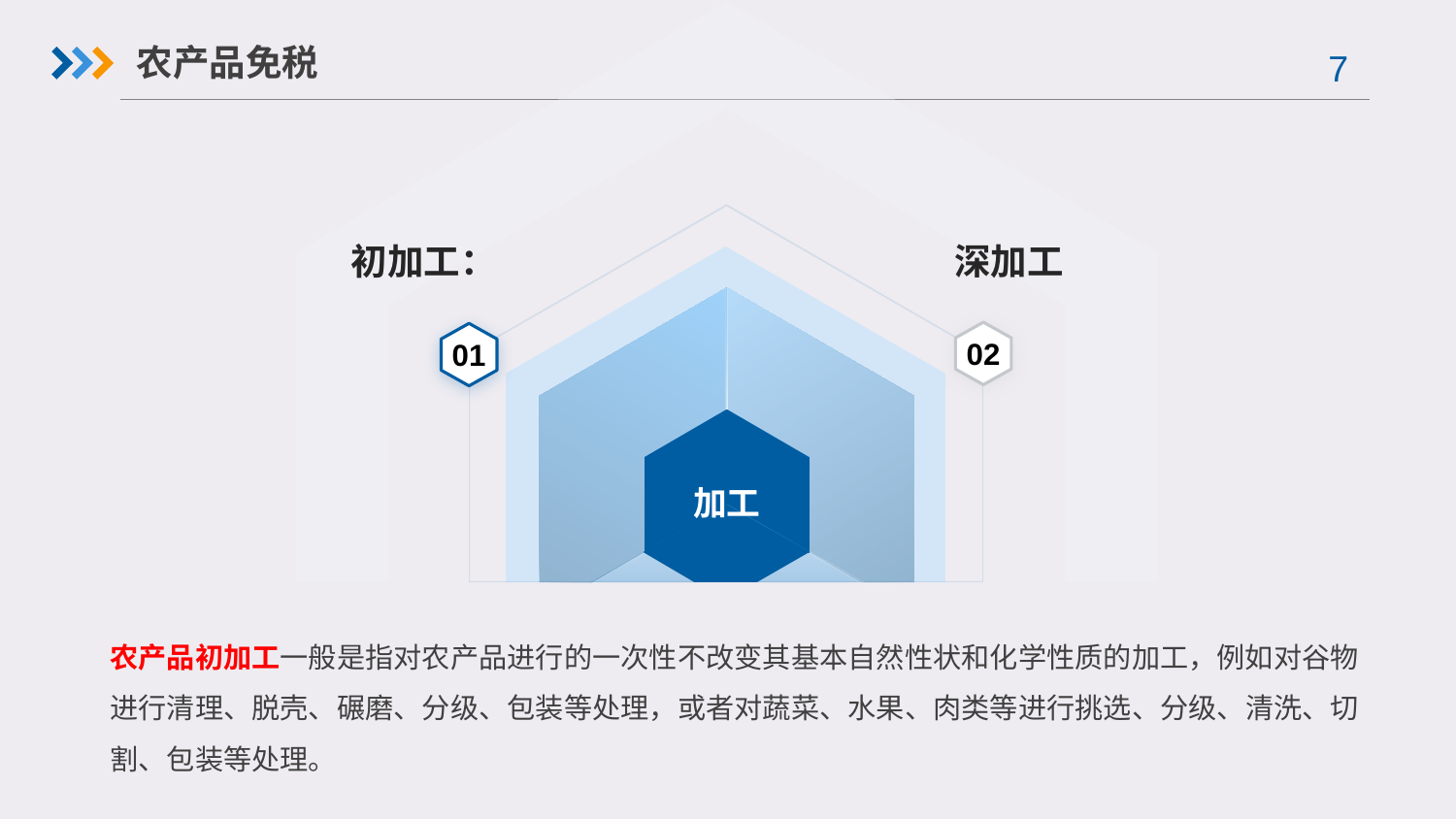

农产品免税
初加工：
深加工

02
01

加工

农产品初加工一般是指对农产品进行的一次性不改变其基本自然性状和化学性质的加工，例如对谷物进行清理、脱壳、碾磨、分级、包装等处理，或者对蔬菜、水果、肉类等进行挑选、分级、清洗、切割、包装等处理。